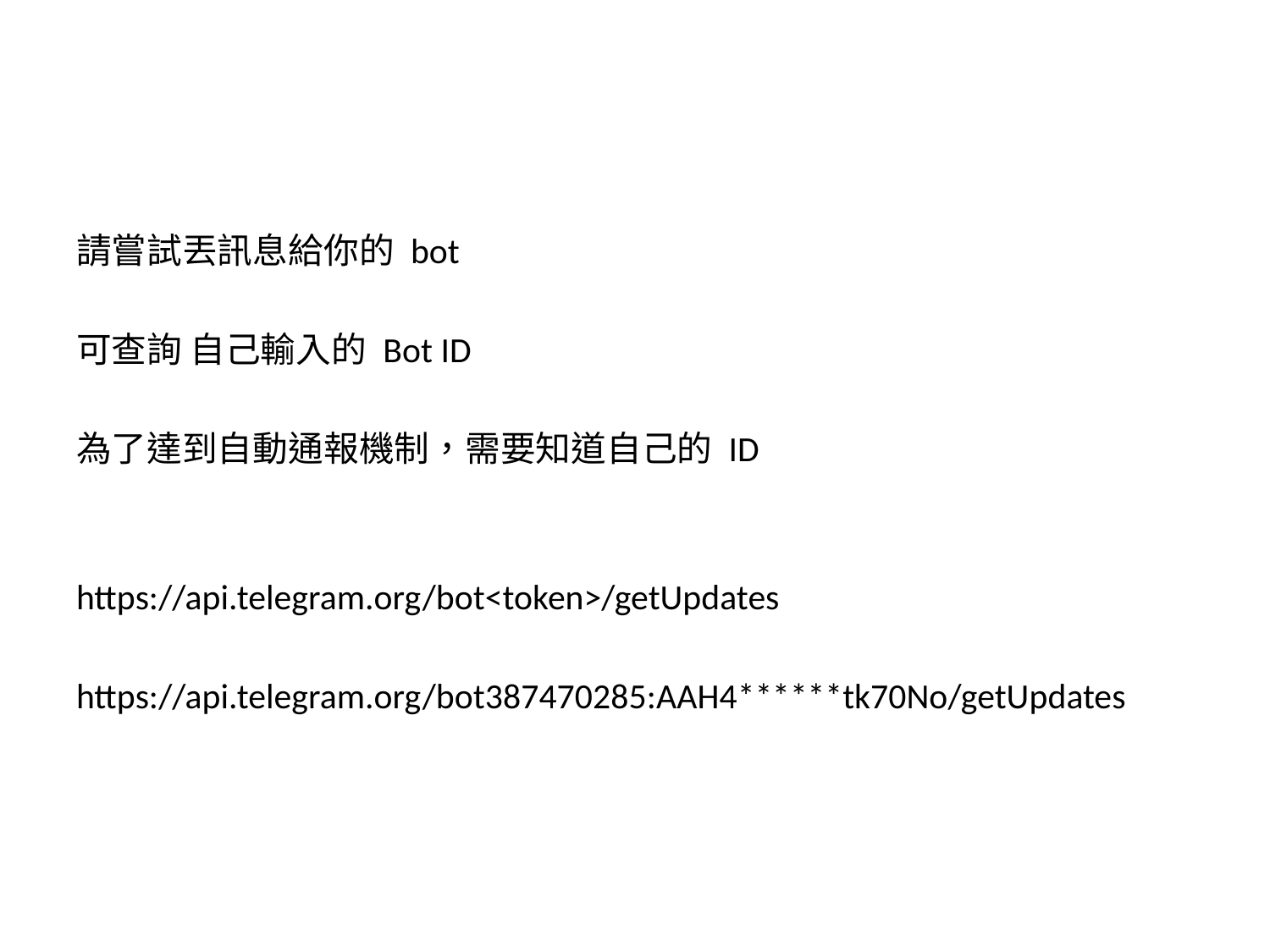

#
請嘗試丟訊息給你的 bot

可查詢 自己輸入的 Bot ID

為了達到自動通報機制，需要知道自己的 ID

https://api.telegram.org/bot<token>/getUpdates

https://api.telegram.org/bot387470285:AAH4******tk70No/getUpdates